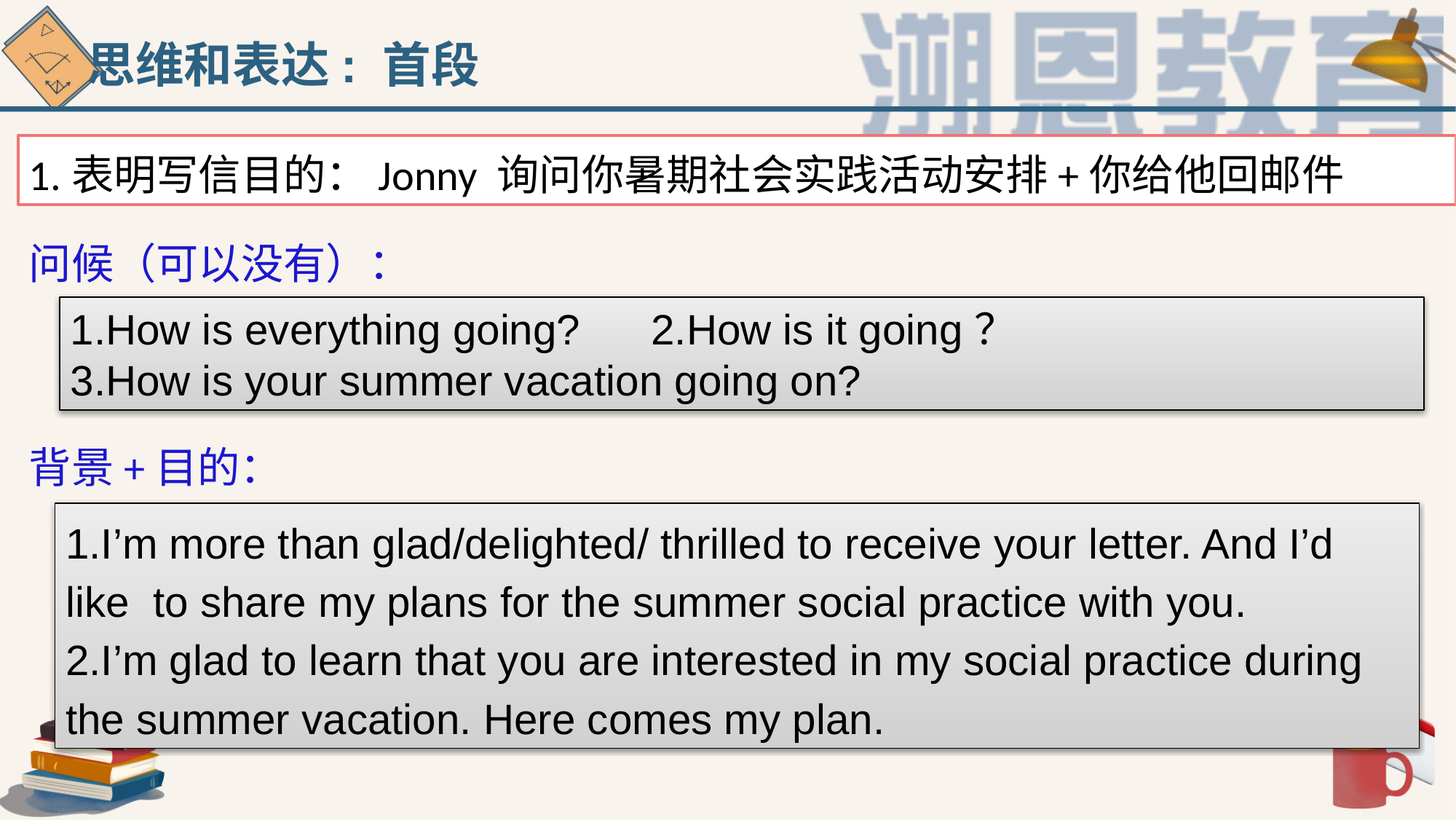

思维和表达: 首段

1.表明写信目的：Jonny 询问你暑期社会实践活动安排+你给他回邮件
问候（可以没有）：

背景+目的：
1.How is everything going?      2.How is it going？
3.How is your summer vacation going on?
1.I’m more than glad/delighted/ thrilled to receive your letter. And I’d like  to share my plans for the summer social practice with you.
2.I’m glad to learn that you are interested in my social practice during the summer vacation. Here comes my plan.